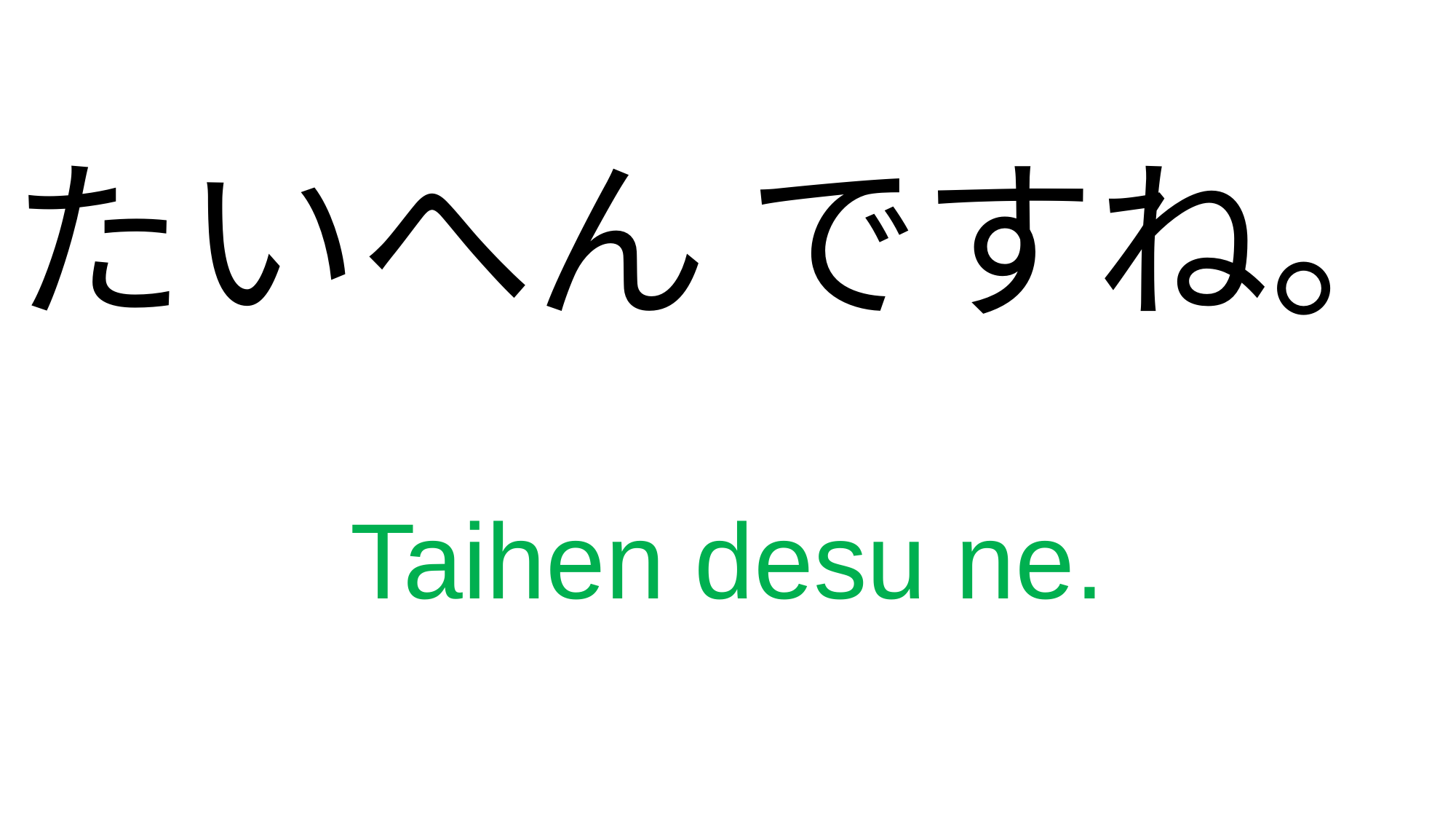

# たいへん ですね。
Taihen desu ne.
(used when expressing sympathy)